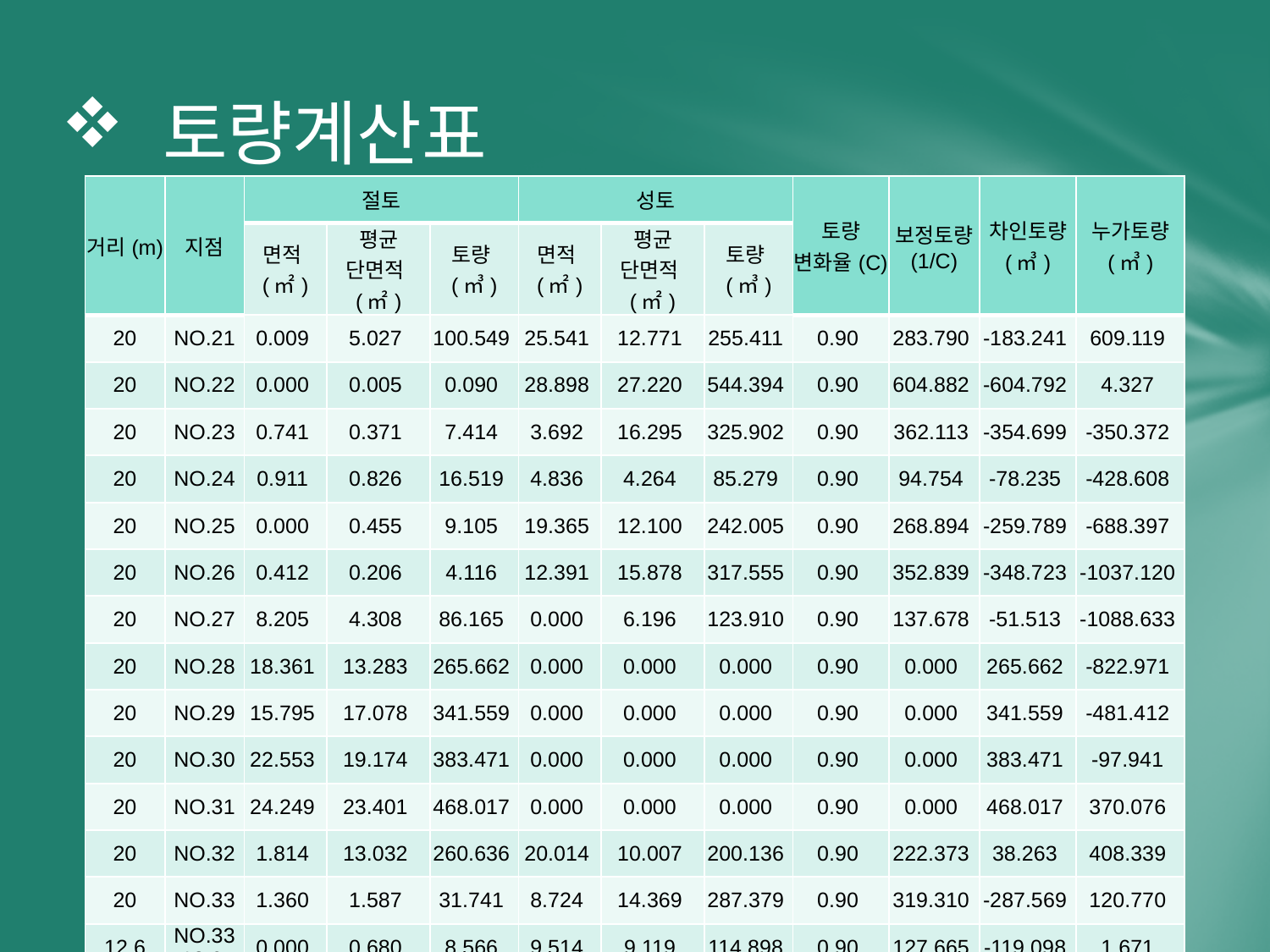

# 토량계산표
| 거리(m) | 지점 | 절토 |  |  | 성토 |  |  | 토량 변화율(C) | 보정토량 (1/C) | 차인토량 (㎥) | 누가토량 (㎥) |
| --- | --- | --- | --- | --- | --- | --- | --- | --- | --- | --- | --- |
|  |  | 면적(㎡) | 평균 단면적(㎡) | 토량(㎥) | 면적(㎡) | 평균 단면적(㎡) | 토량(㎥) |  |  |  |  |
| 20 | NO.21 | 0.009 | 5.027 | 100.549 | 25.541 | 12.771 | 255.411 | 0.90 | 283.790 | -183.241 | 609.119 |
| 20 | NO.22 | 0.000 | 0.005 | 0.090 | 28.898 | 27.220 | 544.394 | 0.90 | 604.882 | -604.792 | 4.327 |
| 20 | NO.23 | 0.741 | 0.371 | 7.414 | 3.692 | 16.295 | 325.902 | 0.90 | 362.113 | -354.699 | -350.372 |
| 20 | NO.24 | 0.911 | 0.826 | 16.519 | 4.836 | 4.264 | 85.279 | 0.90 | 94.754 | -78.235 | -428.608 |
| 20 | NO.25 | 0.000 | 0.455 | 9.105 | 19.365 | 12.100 | 242.005 | 0.90 | 268.894 | -259.789 | -688.397 |
| 20 | NO.26 | 0.412 | 0.206 | 4.116 | 12.391 | 15.878 | 317.555 | 0.90 | 352.839 | -348.723 | -1037.120 |
| 20 | NO.27 | 8.205 | 4.308 | 86.165 | 0.000 | 6.196 | 123.910 | 0.90 | 137.678 | -51.513 | -1088.633 |
| 20 | NO.28 | 18.361 | 13.283 | 265.662 | 0.000 | 0.000 | 0.000 | 0.90 | 0.000 | 265.662 | -822.971 |
| 20 | NO.29 | 15.795 | 17.078 | 341.559 | 0.000 | 0.000 | 0.000 | 0.90 | 0.000 | 341.559 | -481.412 |
| 20 | NO.30 | 22.553 | 19.174 | 383.471 | 0.000 | 0.000 | 0.000 | 0.90 | 0.000 | 383.471 | -97.941 |
| 20 | NO.31 | 24.249 | 23.401 | 468.017 | 0.000 | 0.000 | 0.000 | 0.90 | 0.000 | 468.017 | 370.076 |
| 20 | NO.32 | 1.814 | 13.032 | 260.636 | 20.014 | 10.007 | 200.136 | 0.90 | 222.373 | 38.263 | 408.339 |
| 20 | NO.33 | 1.360 | 1.587 | 31.741 | 8.724 | 14.369 | 287.379 | 0.90 | 319.310 | -287.569 | 120.770 |
| 12.6 | NO.33 +12.6m | 0.000 | 0.680 | 8.566 | 9.514 | 9.119 | 114.898 | 0.90 | 127.665 | -119.098 | 1.671 |